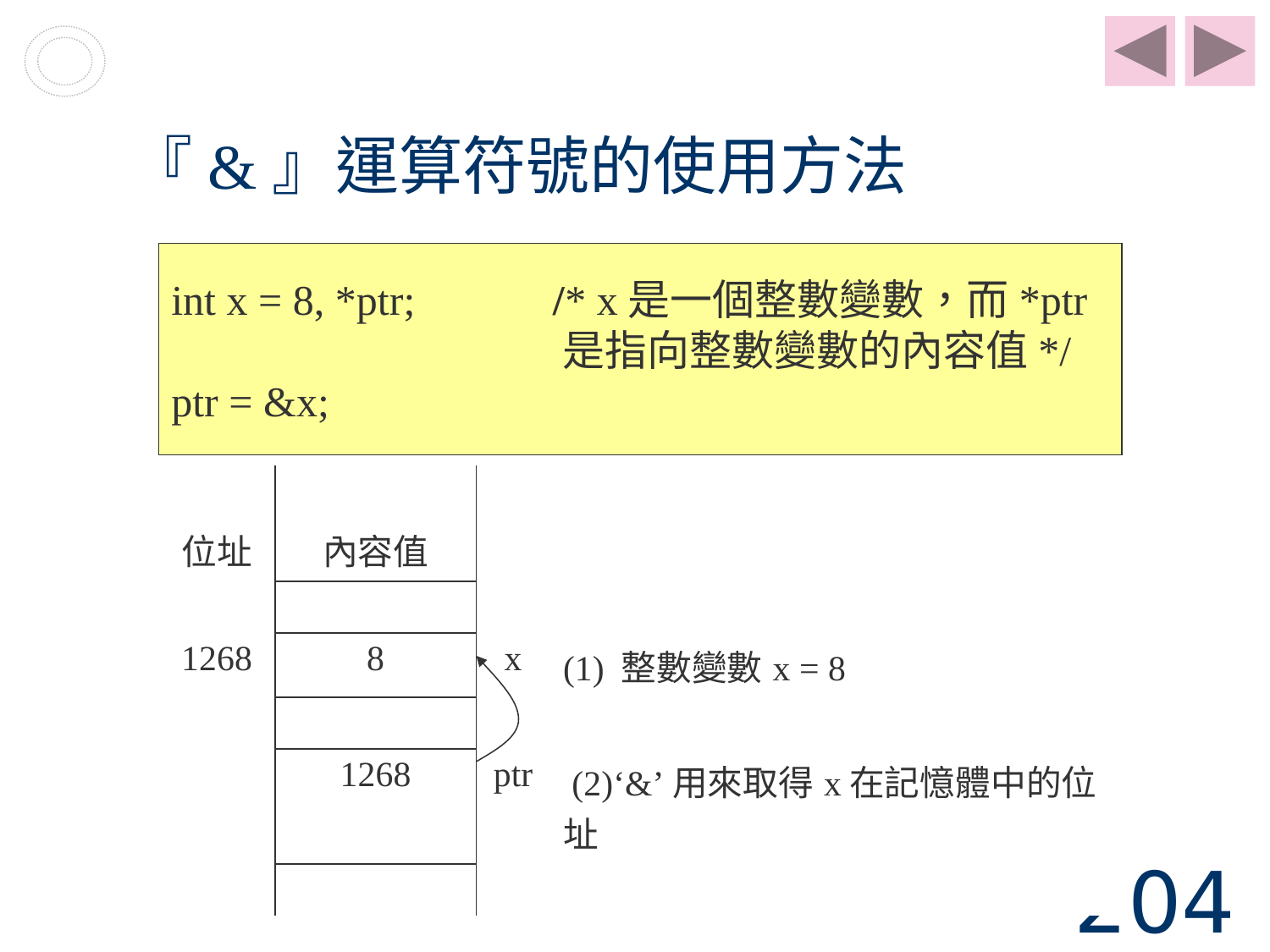

# 『&』運算符號的使用方法
int x = 8, *ptr;             /* x是一個整數變數，而*ptr
                                        是指向整數變數的內容值*/
ptr = &x;
|  |  |  |  |
| --- | --- | --- | --- |
| 位址 | 內容值 |  |  |
|  |  |  |  |
| 1268 | 8 | x | (1) 整數變數x = 8 |
|  |  |  |  |
|  | 1268 | ptr | (2)‘&’用來取得x在記憶體中的位址 |
|  |  |  |  |

204